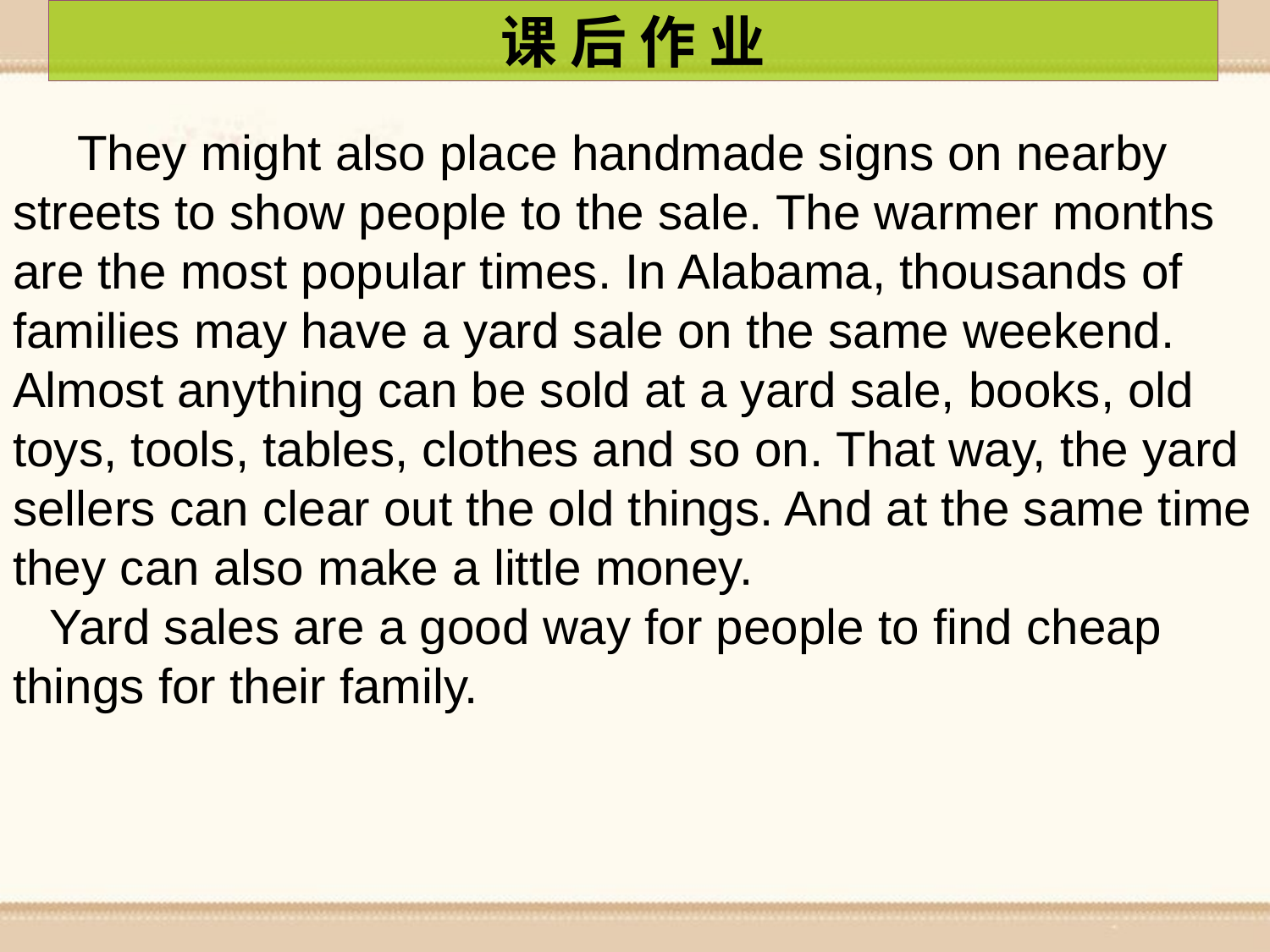

课 后 作 业
  They might also place handmade signs on nearby streets to show people to the sale. The warmer months are the most popular times. In Alabama, thousands of families may have a yard sale on the same weekend. Almost anything can be sold at a yard sale, books, old toys, tools, tables, clothes and so on. That way, the yard sellers can clear out the old things. And at the same time they can also make a little money.
Yard sales are a good way for people to find cheap things for their family.